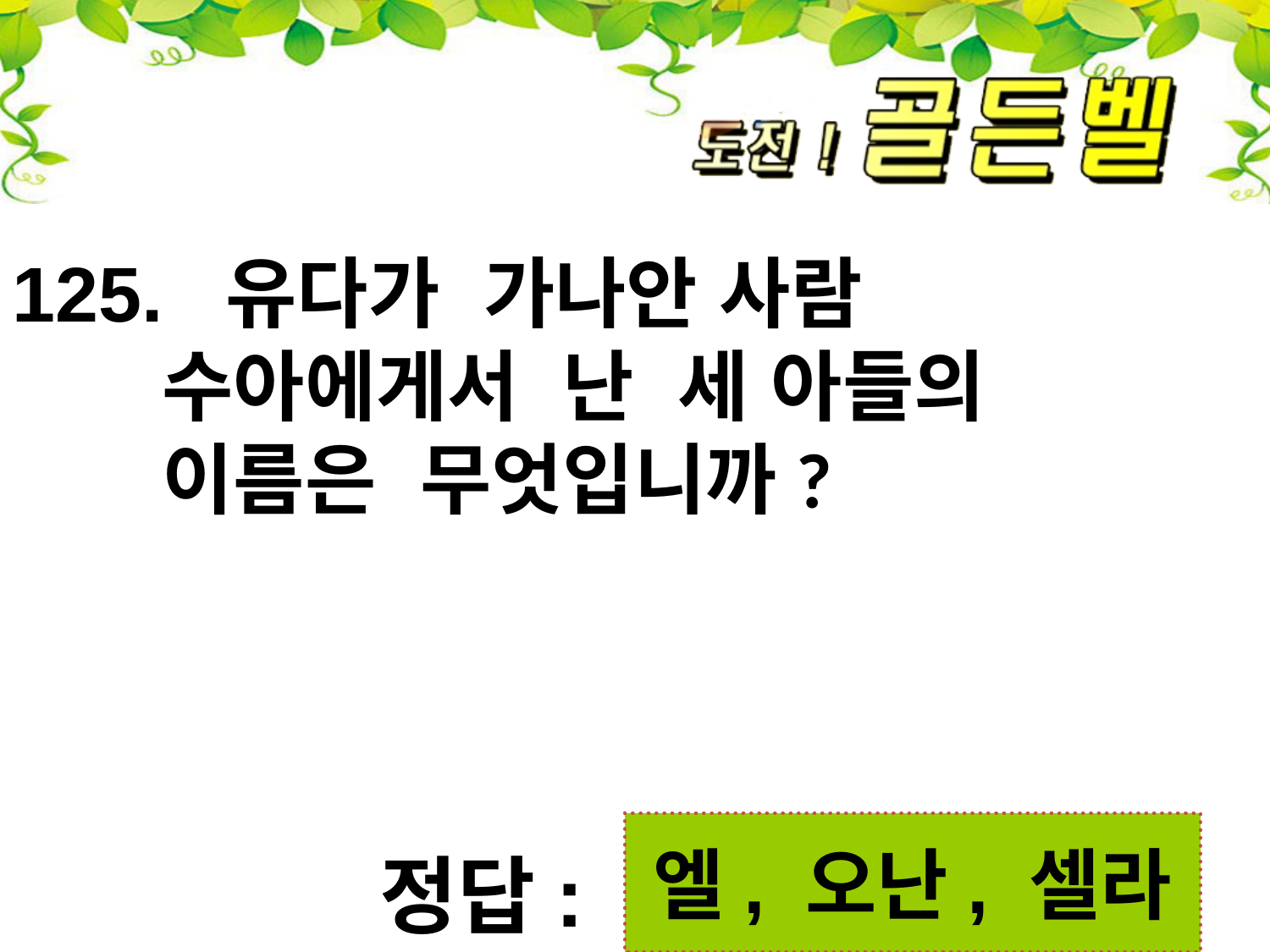

125.  유다가  가나안 사람
      수아에게서  난  세 아들의
      이름은  무엇입니까?
엘, 오난, 셀라
정답: